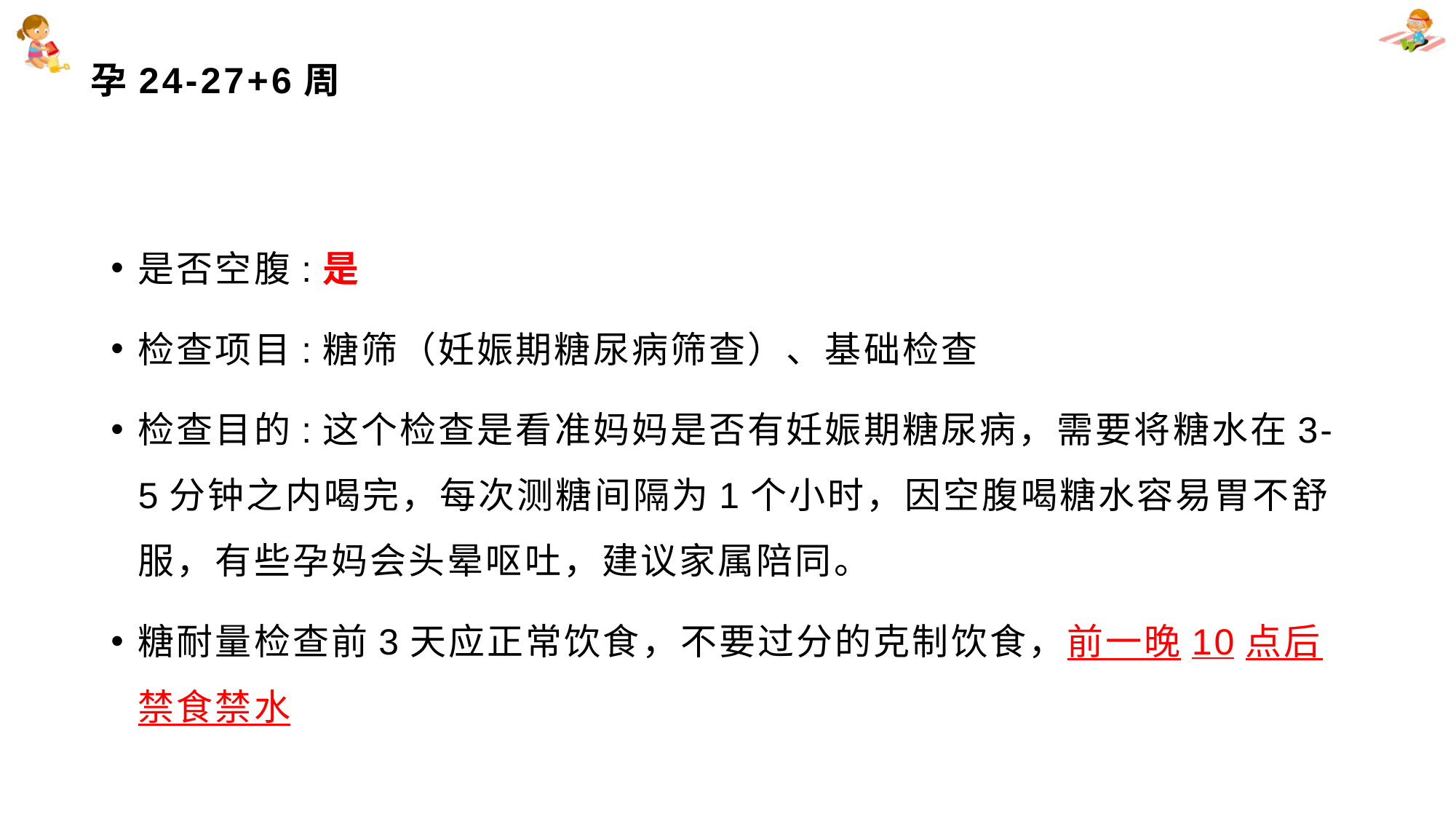

# 孕24-27+6周
是否空腹:是
检查项目:糖筛（妊娠期糖尿病筛查）、基础检查
检查目的:这个检查是看准妈妈是否有妊娠期糖尿病，需要将糖水在3-5分钟之内喝完，每次测糖间隔为1个小时，因空腹喝糖水容易胃不舒服，有些孕妈会头晕呕吐，建议家属陪同。
糖耐量检查前3天应正常饮食，不要过分的克制饮食，前一晚10点后禁食禁水